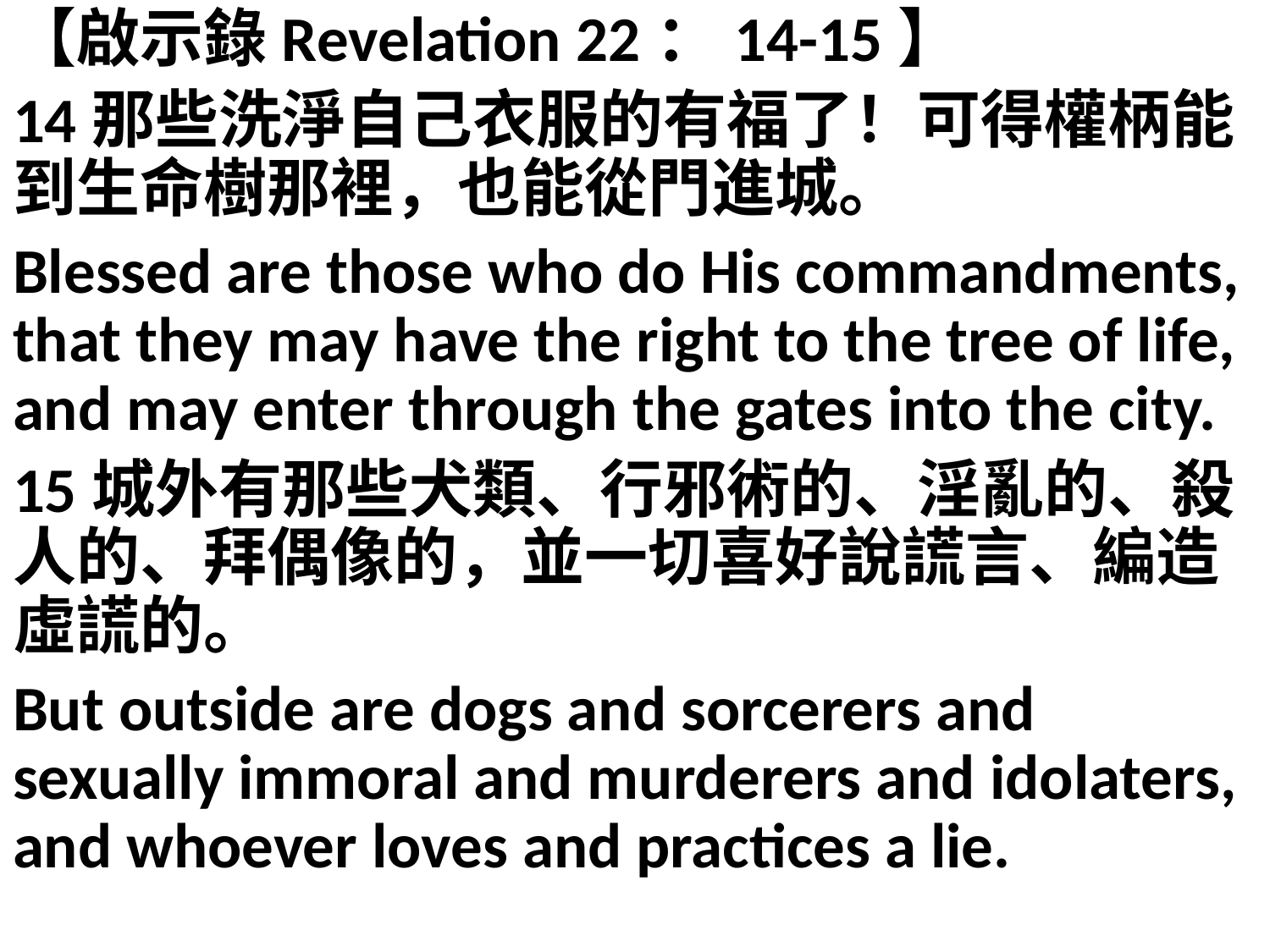

【啟示錄Revelation 22：14-15】
14那些洗淨自己衣服的有福了！可得權柄能到生命樹那裡，也能從門進城。
Blessed are those who do His commandments, that they may have the right to the tree of life, and may enter through the gates into the city.
15城外有那些犬類、行邪術的、淫亂的、殺人的、拜偶像的，並一切喜好說謊言、編造虛謊的。
But outside are dogs and sorcerers and sexually immoral and murderers and idolaters, and whoever loves and practices a lie.